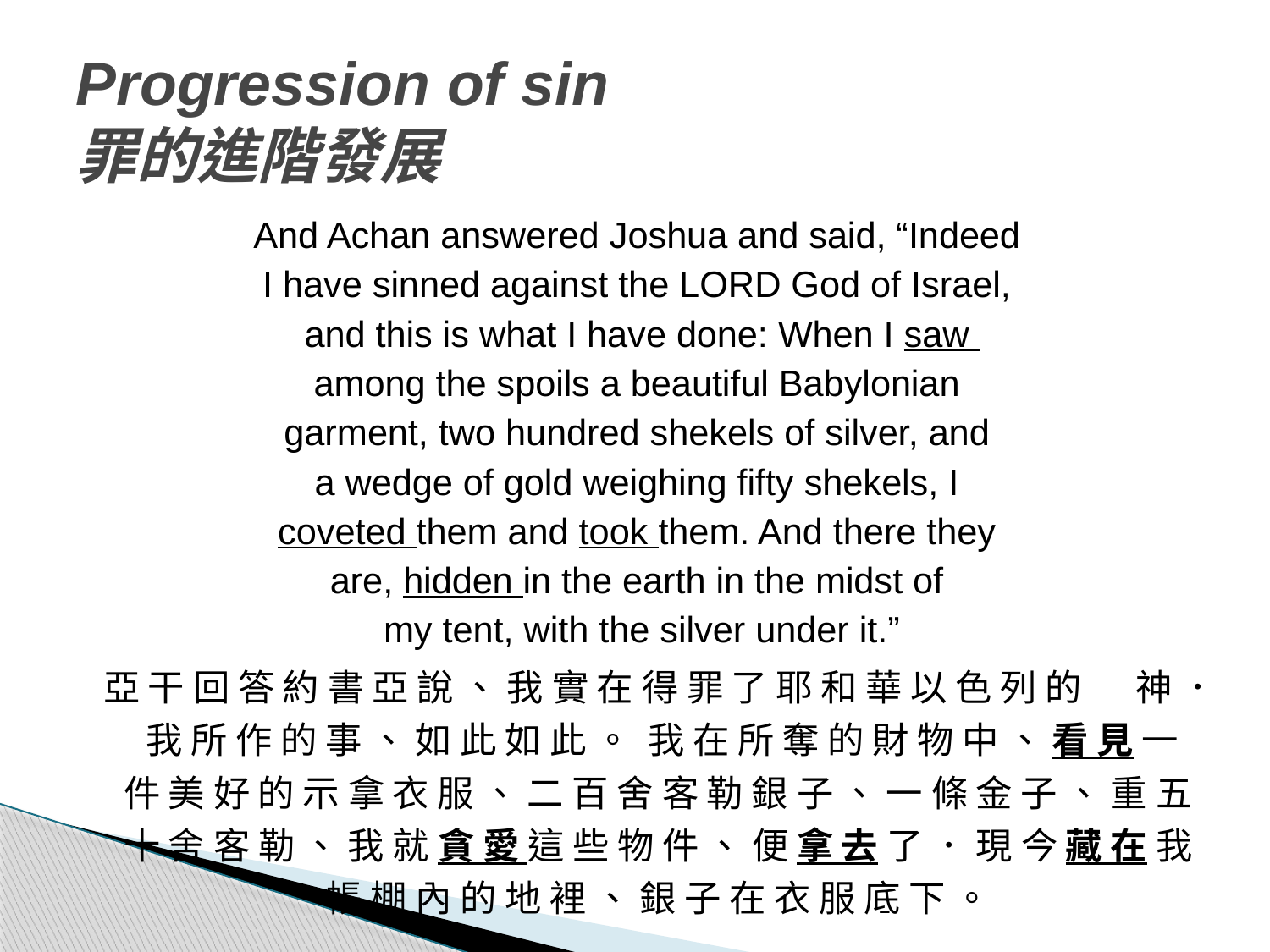

# Progression of sin 罪的進階發展
And Achan answered Joshua and said, “Indeed
I have sinned against the LORD God of Israel,
and this is what I have done: When I saw
among the spoils a beautiful Babylonian
garment, two hundred shekels of silver, and
a wedge of gold weighing fifty shekels, I
coveted them and took them. And there they
are, hidden in the earth in the midst of
my tent, with the silver under it.”
亞 干 回 答 約 書 亞 說 、 我 實 在 得 罪 了 耶 和 華 以 色 列 的 　 神 ． 我 所 作 的 事 、 如 此 如 此 。  我 在 所 奪 的 財 物 中 、 看 見 一 件 美 好 的 示 拿 衣 服 、 二 百 舍 客 勒 銀 子 、 一 條 金 子 、 重 五 十 舍 客 勒 、 我 就 貪 愛 這 些 物 件 、 便 拿 去 了 ． 現 今 藏 在 我 帳 棚 內 的 地 裡 、 銀 子 在 衣 服 底 下 。